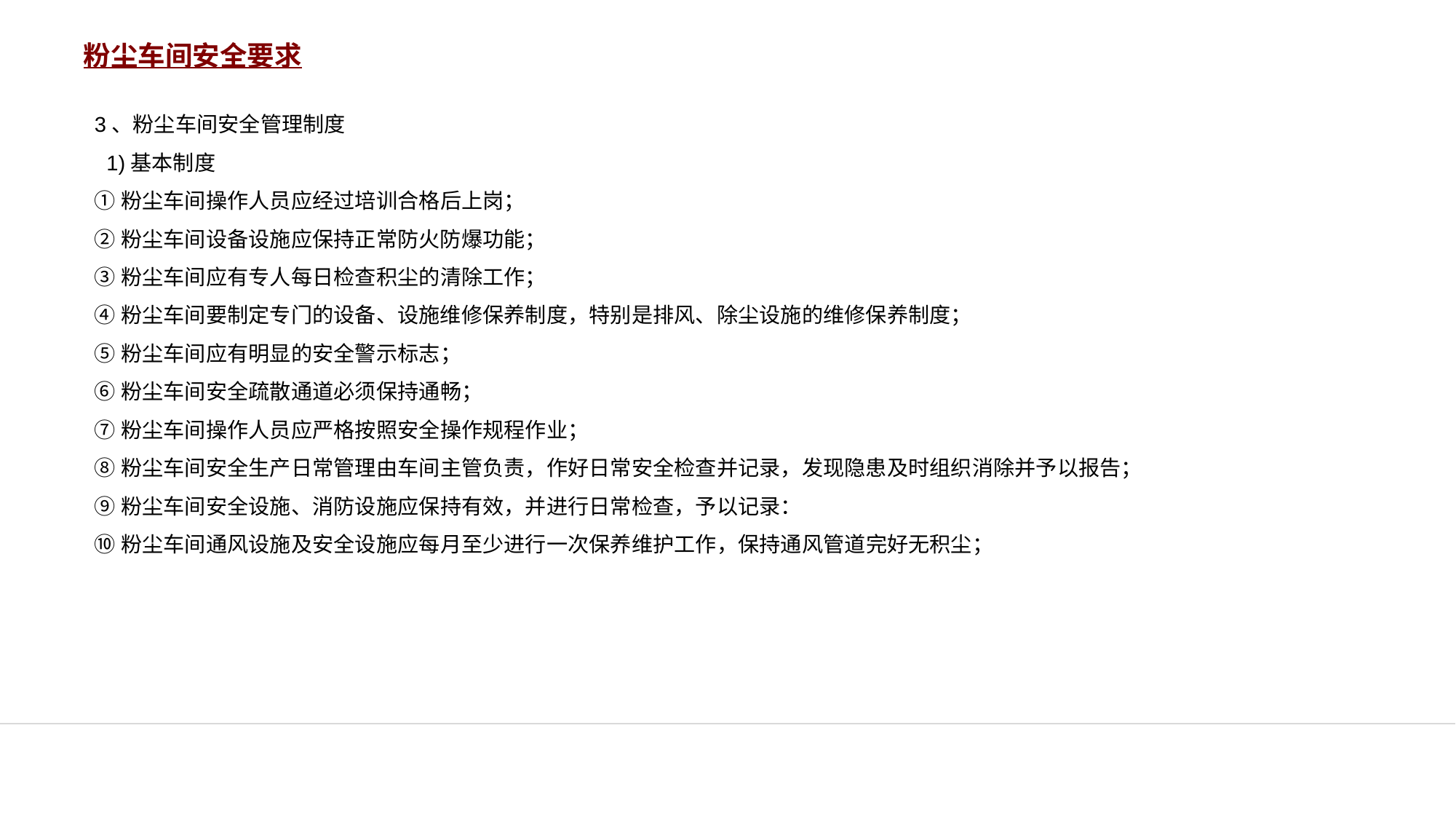

# 粉尘车间安全要求
3、粉尘车间安全管理制度
  1)基本制度
①粉尘车间操作人员应经过培训合格后上岗；
②粉尘车间设备设施应保持正常防火防爆功能；
③粉尘车间应有专人每日检查积尘的清除工作；
④粉尘车间要制定专门的设备、设施维修保养制度，特别是排风、除尘设施的维修保养制度；
⑤粉尘车间应有明显的安全警示标志；
⑥粉尘车间安全疏散通道必须保持通畅；
⑦粉尘车间操作人员应严格按照安全操作规程作业；
⑧粉尘车间安全生产日常管理由车间主管负责，作好日常安全检查并记录，发现隐患及时组织消除并予以报告；
⑨粉尘车间安全设施、消防设施应保持有效，并进行日常检查，予以记录：
⑩粉尘车间通风设施及安全设施应每月至少进行一次保养维护工作，保持通风管道完好无积尘；